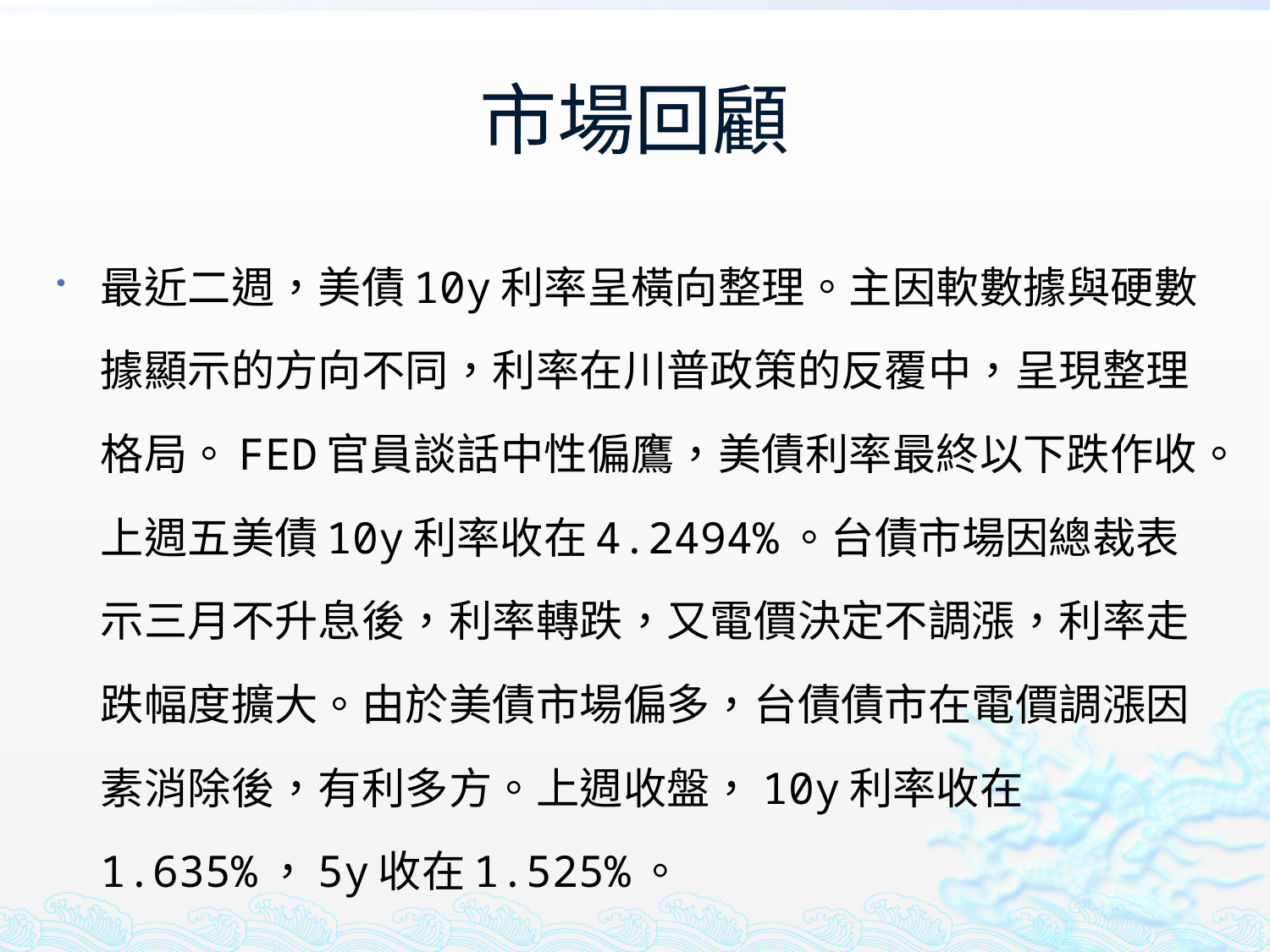

# 市場回顧
最近二週，美債10y利率呈橫向整理。主因軟數據與硬數據顯示的方向不同，利率在川普政策的反覆中，呈現整理格局。FED官員談話中性偏鷹，美債利率最終以下跌作收。上週五美債10y利率收在4.2494%。台債市場因總裁表示三月不升息後，利率轉跌，又電價決定不調漲，利率走跌幅度擴大。由於美債市場偏多，台債債市在電價調漲因素消除後，有利多方。上週收盤，10y利率收在1.635%，5y收在1.525%。